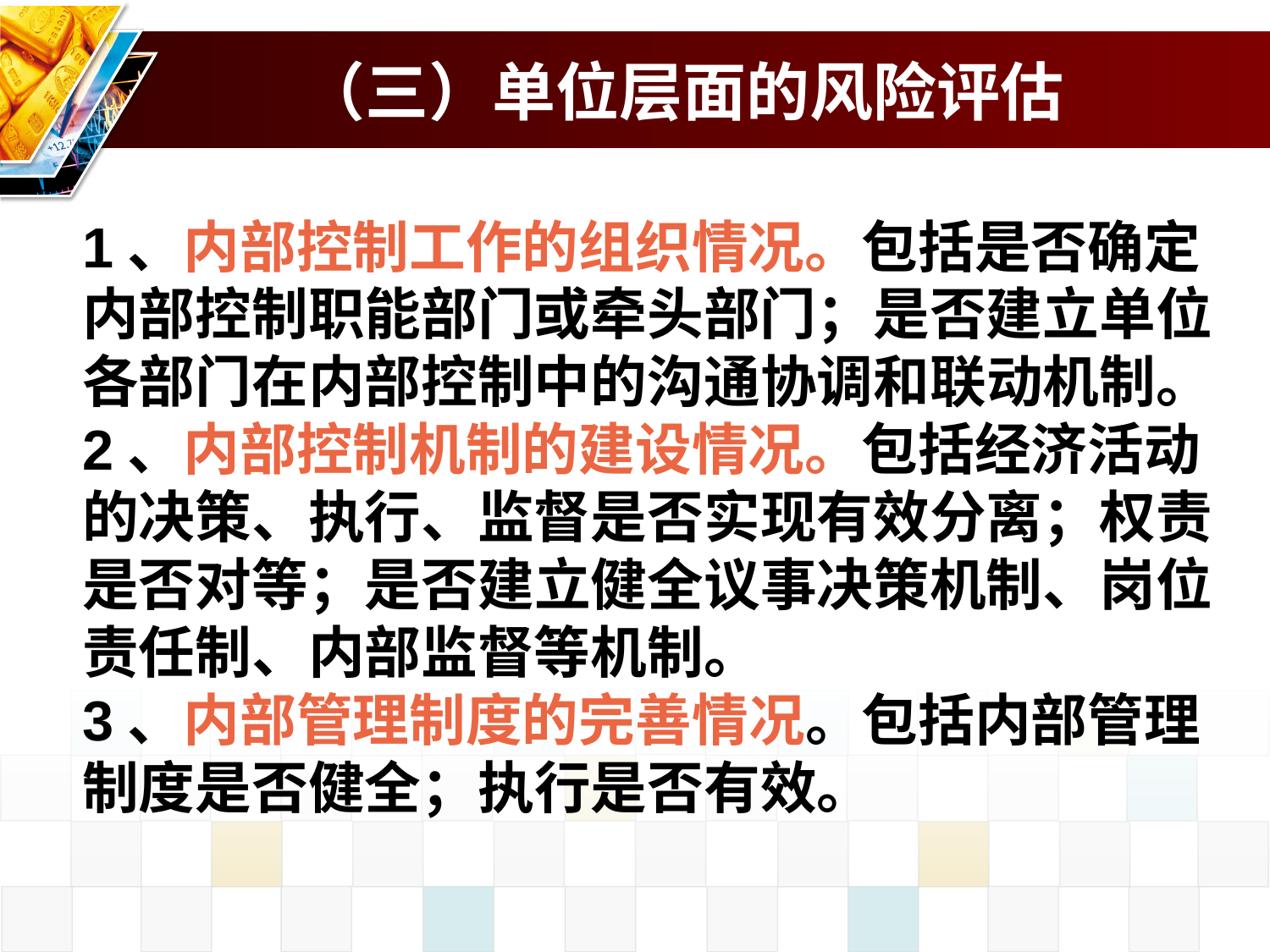

# （三）单位层面的风险评估
1、内部控制工作的组织情况。包括是否确定内部控制职能部门或牵头部门；是否建立单位各部门在内部控制中的沟通协调和联动机制。
2、内部控制机制的建设情况。包括经济活动的决策、执行、监督是否实现有效分离；权责是否对等；是否建立健全议事决策机制、岗位责任制、内部监督等机制。
3、内部管理制度的完善情况。包括内部管理制度是否健全；执行是否有效。